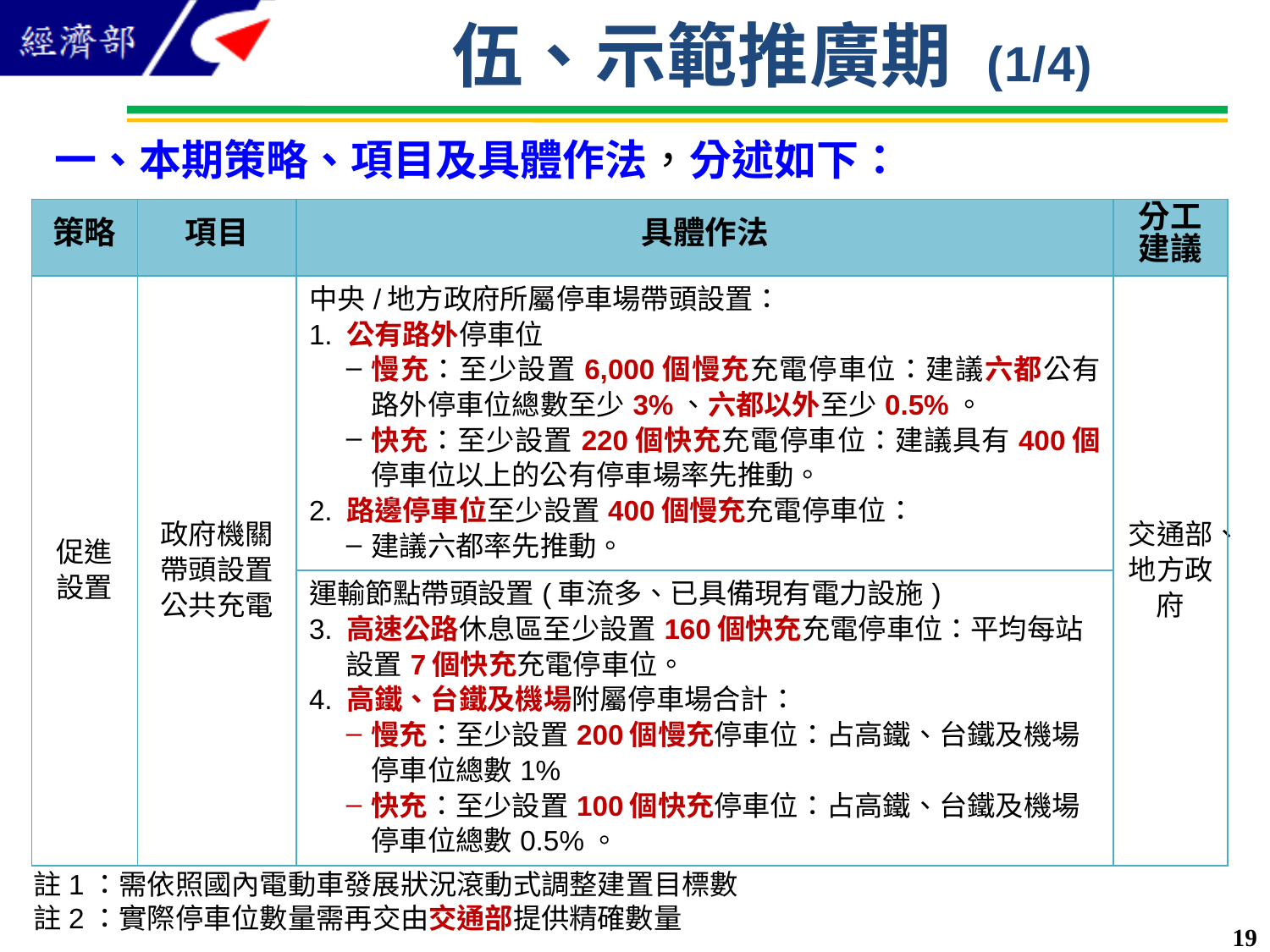

伍、示範推廣期 (1/4)
一、本期策略、項目及具體作法，分述如下：
| 策略 | 項目 | 具體作法 | 分工建議 |
| --- | --- | --- | --- |
| 促進設置 | 政府機關帶頭設置公共充電 | 中央/地方政府所屬停車場帶頭設置： 1. 公有路外停車位 慢充：至少設置6,000個慢充充電停車位：建議六都公有路外停車位總數至少3%、六都以外至少0.5%。 快充：至少設置220個快充充電停車位：建議具有400個停車位以上的公有停車場率先推動。 2. 路邊停車位至少設置400個慢充充電停車位： 建議六都率先推動。 | 交通部、地方政府 |
|  |  | 運輸節點帶頭設置(車流多、已具備現有電力設施) 3. 高速公路休息區至少設置160個快充充電停車位：平均每站設置7個快充充電停車位。 4. 高鐵、台鐵及機場附屬停車場合計： 慢充：至少設置200個慢充停車位：占高鐵、台鐵及機場停車位總數1% 快充：至少設置100個快充停車位：占高鐵、台鐵及機場停車位總數0.5%。 |  |
註1：需依照國內電動車發展狀況滾動式調整建置目標數
註2：實際停車位數量需再交由交通部提供精確數量
19